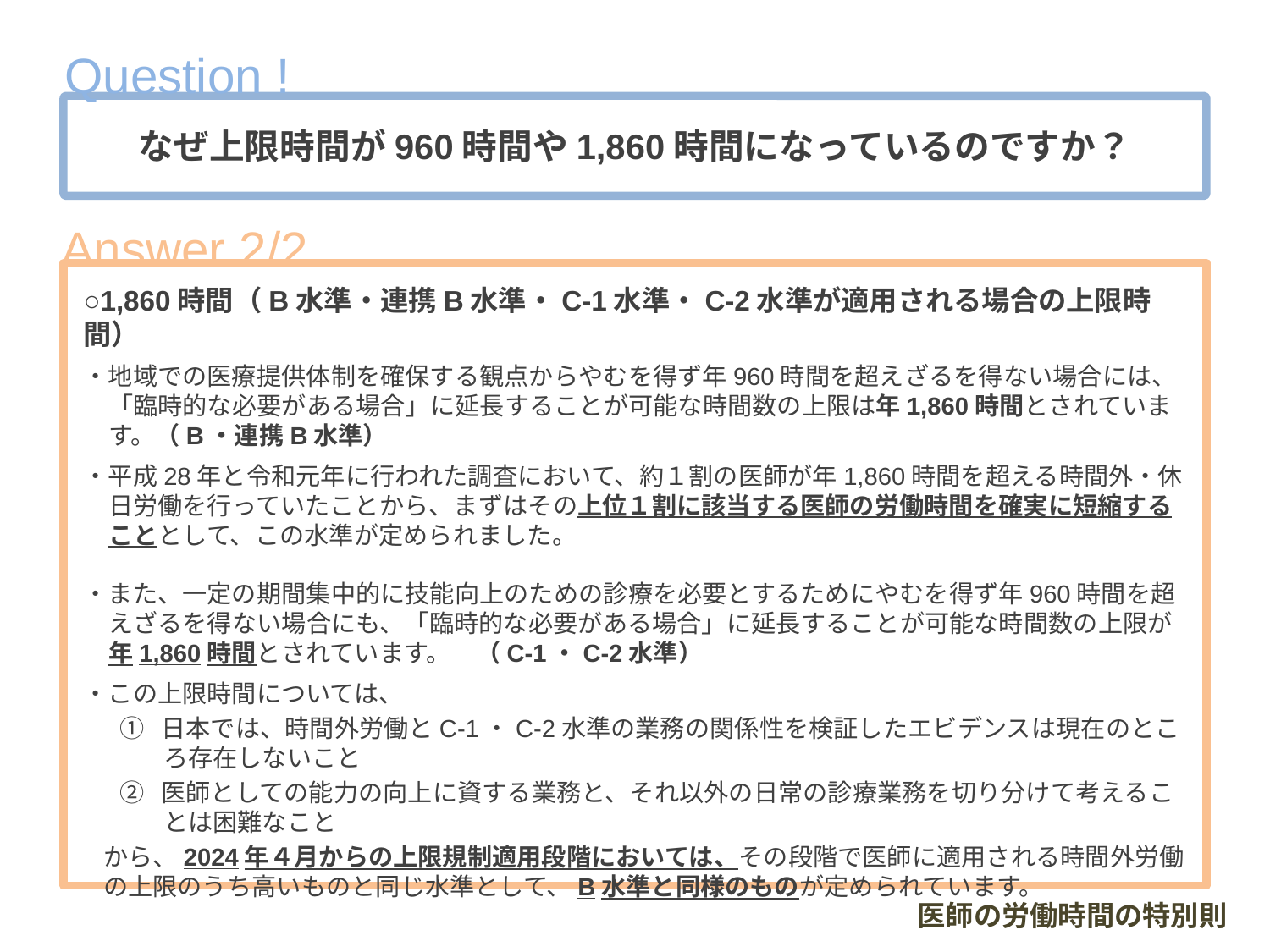

Question !
なぜ上限時間が960時間や1,860時間になっているのですか？
Answer 2/2
○1,860時間（B水準・連携B水準・C-1水準・C-2水準が適用される場合の上限時間）
・地域での医療提供体制を確保する観点からやむを得ず年960時間を超えざるを得ない場合には、「臨時的な必要がある場合」に延長することが可能な時間数の上限は年1,860時間とされています。（B・連携B水準）
・平成28年と令和元年に行われた調査において、約１割の医師が年1,860時間を超える時間外・休日労働を行っていたことから、まずはその上位１割に該当する医師の労働時間を確実に短縮することとして、この水準が定められました。

・また、一定の期間集中的に技能向上のための診療を必要とするためにやむを得ず年960時間を超えざるを得ない場合にも、「臨時的な必要がある場合」に延長することが可能な時間数の上限が年1,860時間とされています。　（C-1・C-2水準）
・この上限時間については、
  ①  日本では、時間外労働とC-1・C-2水準の業務の関係性を検証したエビデンスは現在のところ存在しないこと
  ②  医師としての能力の向上に資する業務と、それ以外の日常の診療業務を切り分けて考えることは困難なこと
から、2024年４月からの上限規制適用段階においては、その段階で医師に適用される時間外労働の上限のうち高いものと同じ水準として、B水準と同様のものが定められています。
医師の労働時間の特別則